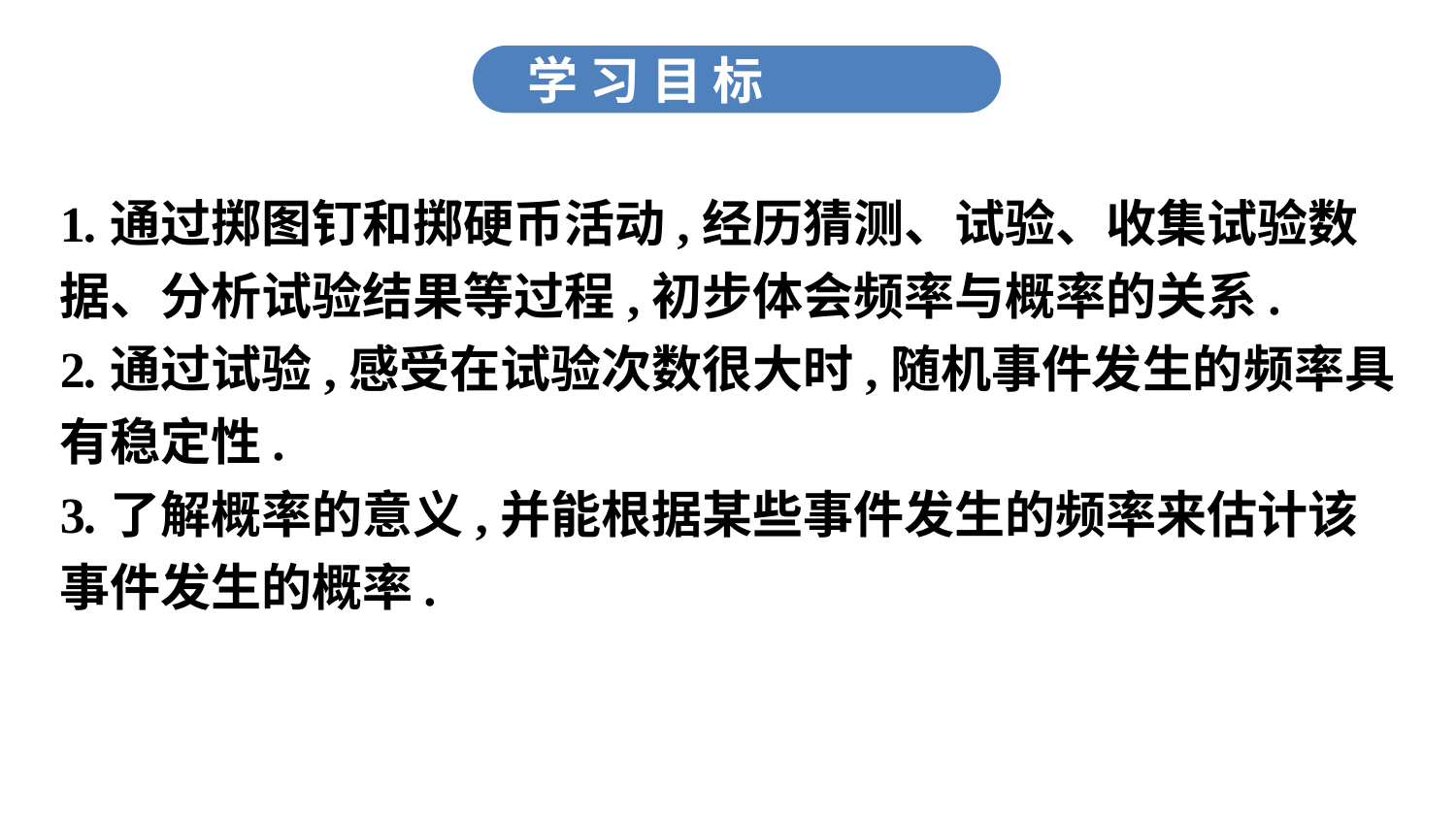

学 习 目 标
1.通过掷图钉和掷硬币活动,经历猜测、试验、收集试验数据、分析试验结果等过程,初步体会频率与概率的关系.
2.通过试验,感受在试验次数很大时,随机事件发生的频率具有稳定性.
3.了解概率的意义,并能根据某些事件发生的频率来估计该事件发生的概率.